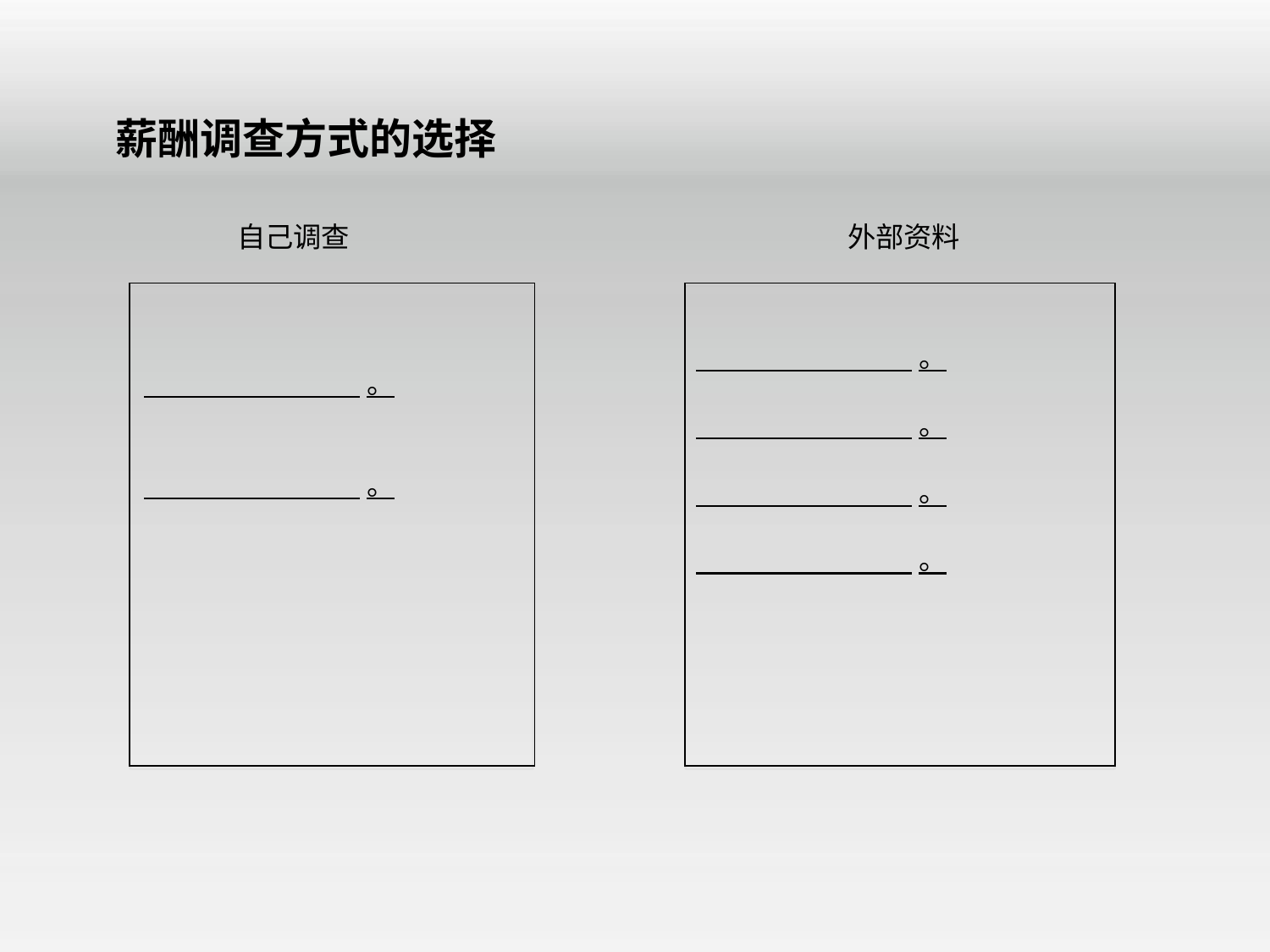

薪酬调查方式的选择
自己调查
外部资料

                                  。

                                  。

                                  。

                                  。
                                  。

                                  。